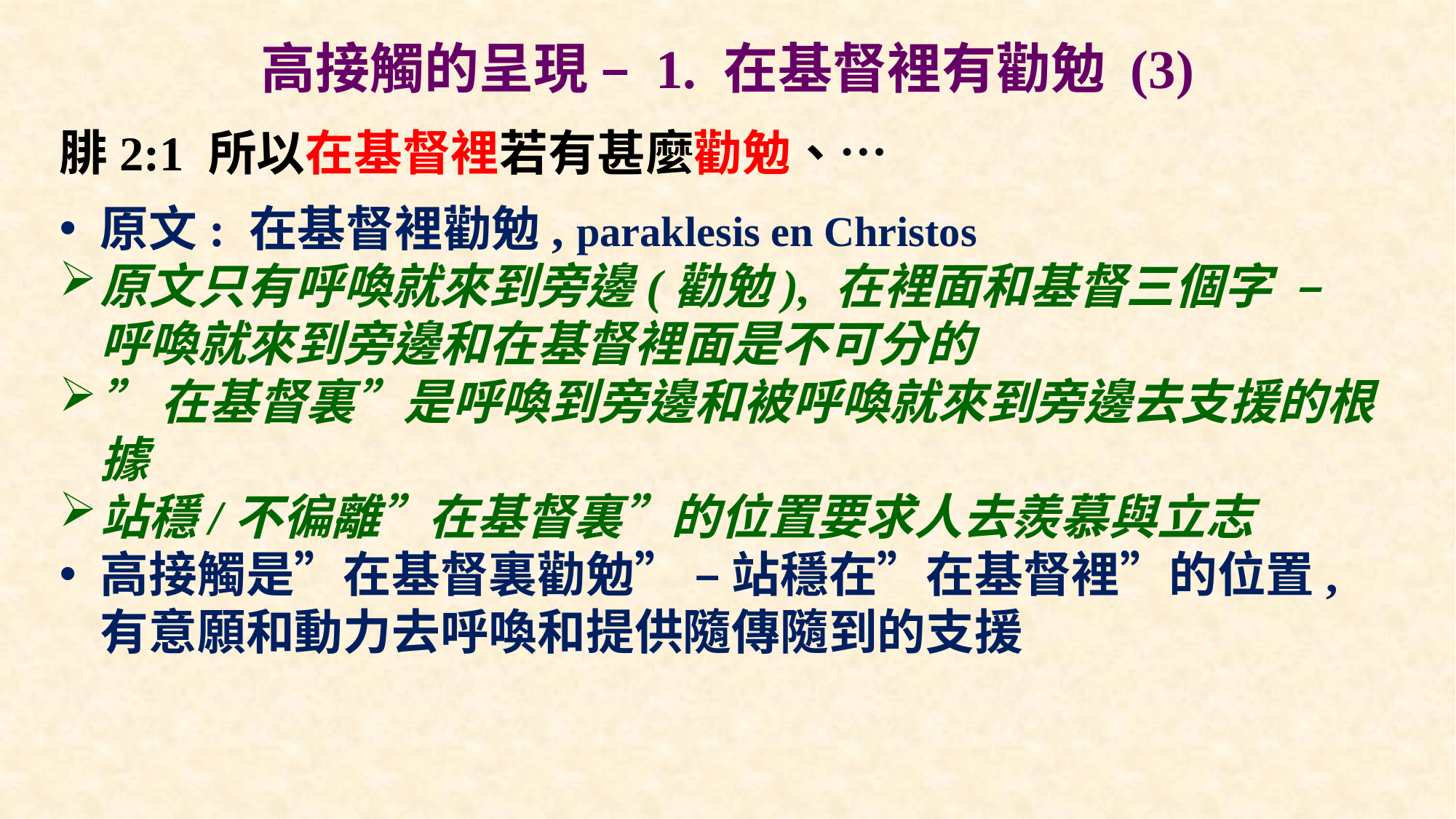

# 高接觸的呈現 – 1. 在基督裡有勸勉 (3)
腓2:1 所以在基督裡若有甚麼勸勉、…
原文: 在基督裡勸勉, paraklesis en Christos
原文只有呼喚就來到旁邊(勸勉), 在裡面和基督三個字  – 呼喚就來到旁邊和在基督裡面是不可分的
”在基督裏”是呼喚到旁邊和被呼喚就來到旁邊去支援的根據
站穩/不徧離”在基督裏”的位置要求人去羨慕與立志
高接觸是”在基督裏勸勉” – 站穩在”在基督裡”的位置, 有意願和動力去呼喚和提供隨傳隨到的支援